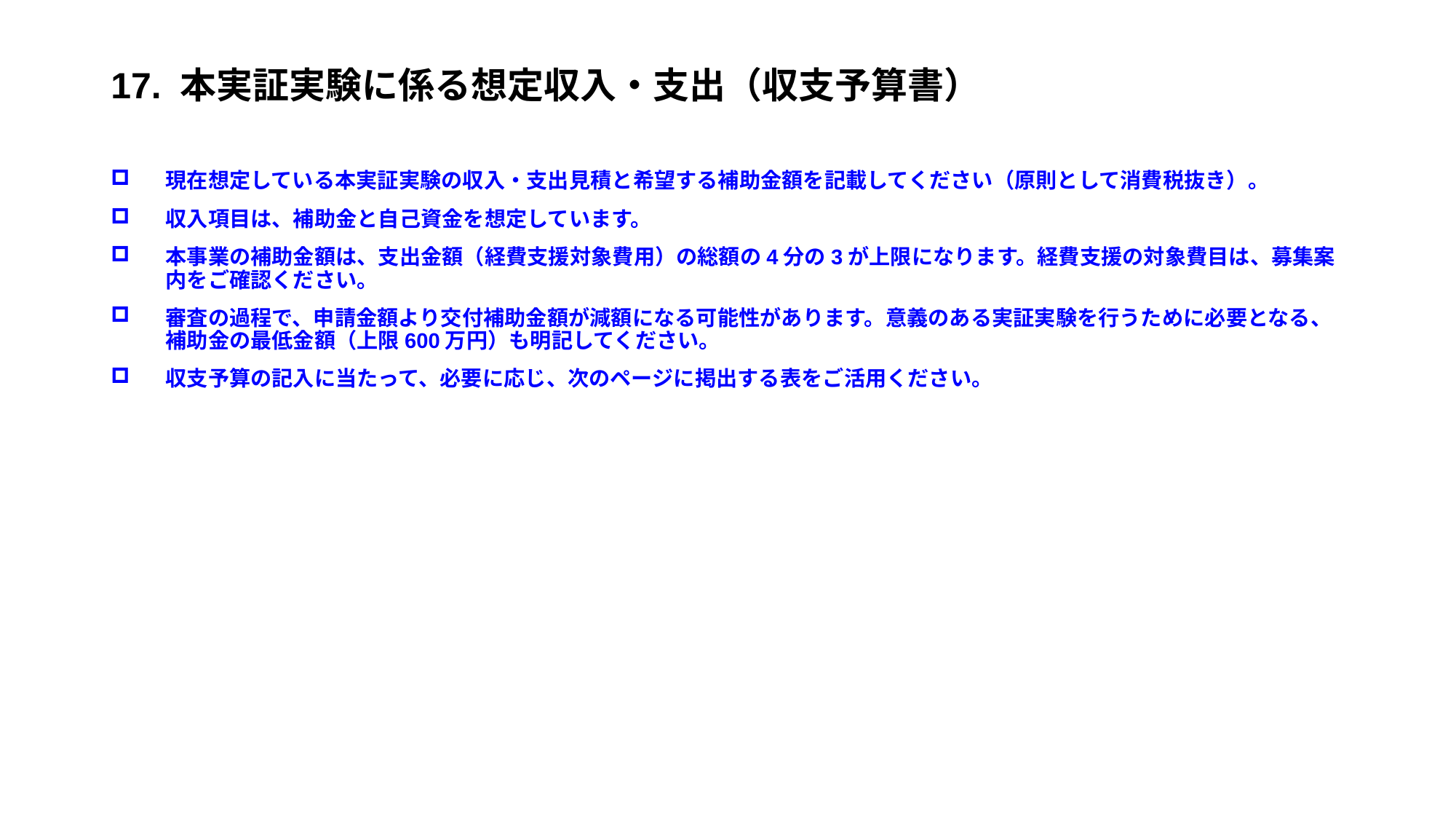

# 17. 本実証実験に係る想定収入・支出（収支予算書）
現在想定している本実証実験の収入・支出見積と希望する補助金額を記載してください（原則として消費税抜き）。
収入項目は、補助金と自己資金を想定しています。
本事業の補助金額は、支出金額（経費支援対象費用）の総額の4分の3が上限になります。経費支援の対象費目は、募集案内をご確認ください。
審査の過程で、申請金額より交付補助金額が減額になる可能性があります。意義のある実証実験を行うために必要となる、補助金の最低金額（上限600万円）も明記してください。
収支予算の記入に当たって、必要に応じ、次のページに掲出する表をご活用ください。